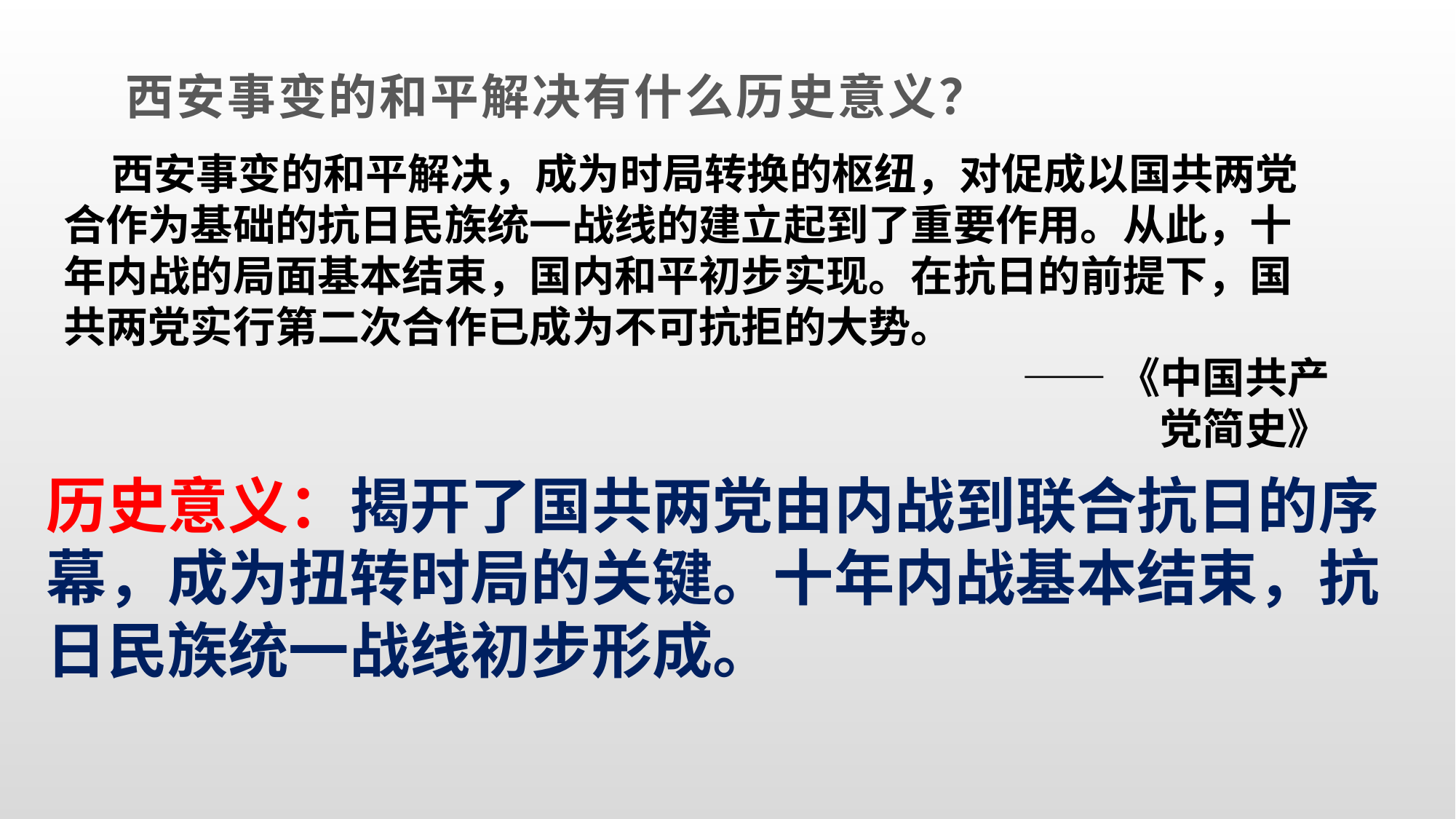

西安事变的和平解决有什么历史意义？

    西安事变的和平解决，成为时局转换的枢纽，对促成以国共两党合作为基础的抗日民族统一战线的建立起到了重要作用。从此，十年内战的局面基本结束，国内和平初步实现。在抗日的前提下，国共两党实行第二次合作已成为不可抗拒的大势。
                                                                                                 ——《中国共产党简史》
历史意义：揭开了国共两党由内战到联合抗日的序幕，成为扭转时局的关键。十年内战基本结束，抗日民族统一战线初步形成。